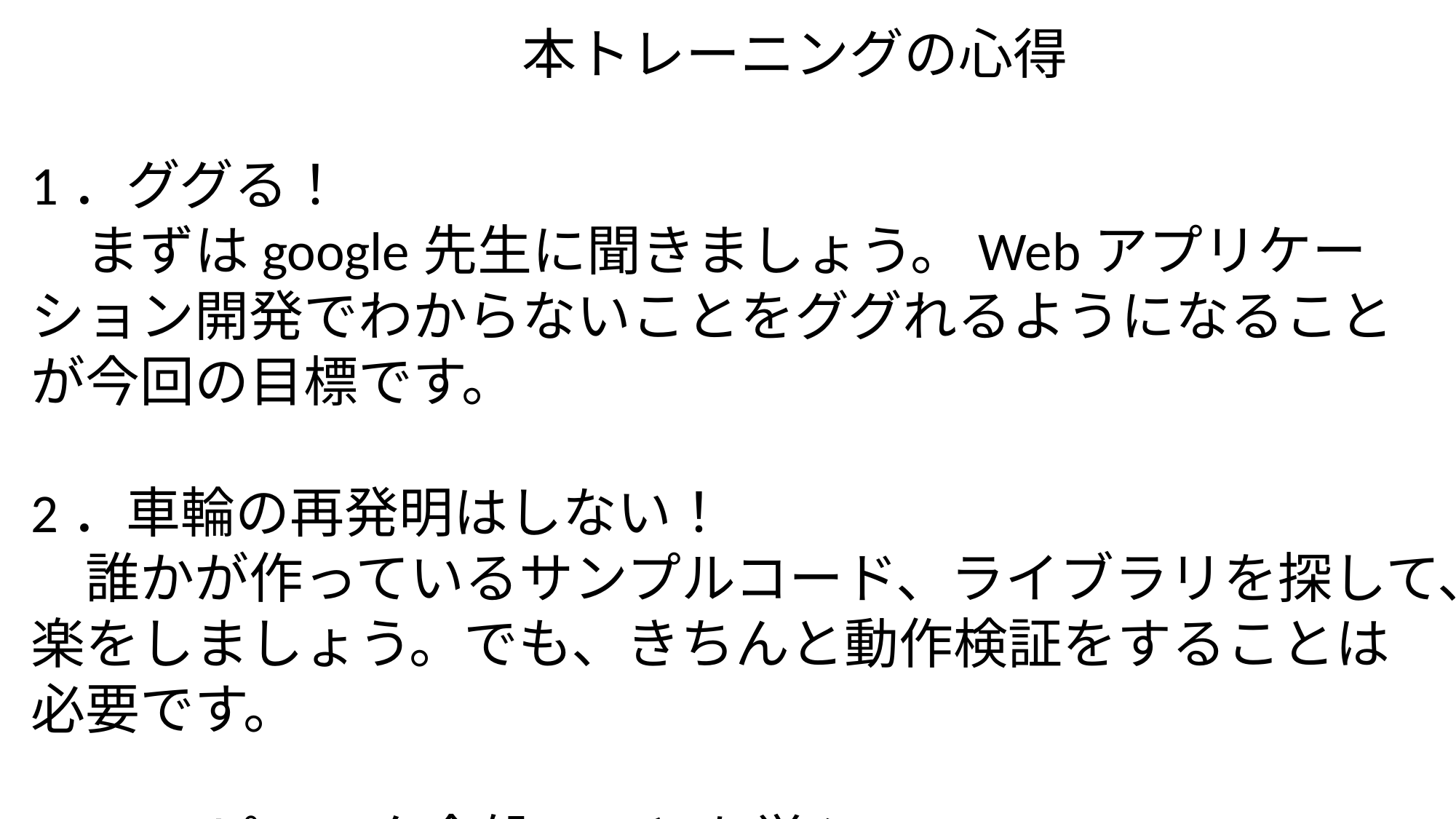

本トレーニングの心得

1．ググる！
　まずはgoogle先生に聞きましょう。Webアプリケーション開発でわからないことをググれるようになることが今回の目標です。

2．車輪の再発明はしない！
　誰かが作っているサンプルコード、ライブラリを探して、楽をしましょう。でも、きちんと動作検証をすることは必要です。

3. コンピュータ全般のことを学ぶ
　広く薄く。ハードウェアのことやOSのこと、運用方法なども。